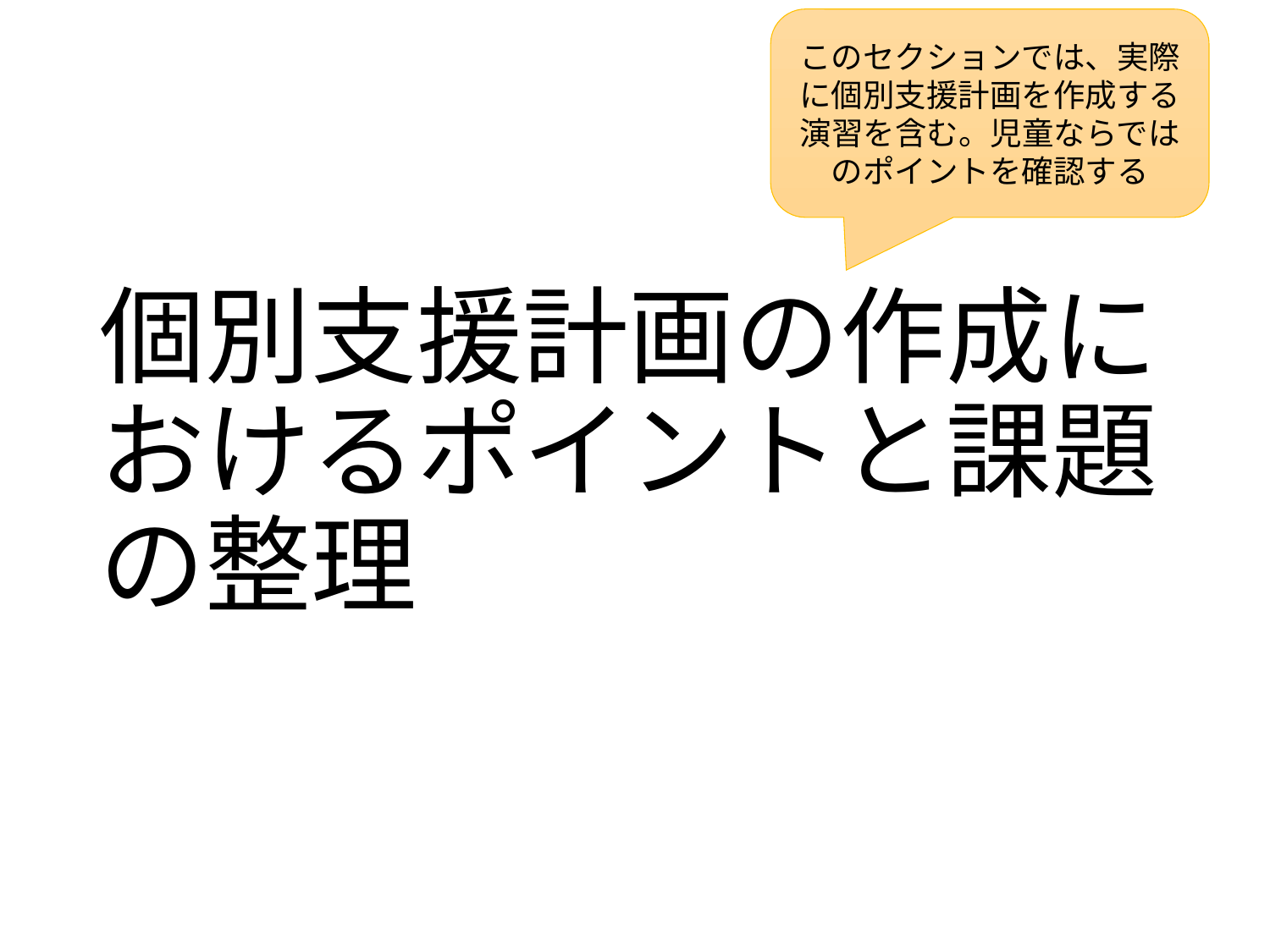

このセクションでは、実際に個別支援計画を作成する演習を含む。児童ならではのポイントを確認する
# 個別支援計画の作成におけるポイントと課題の整理